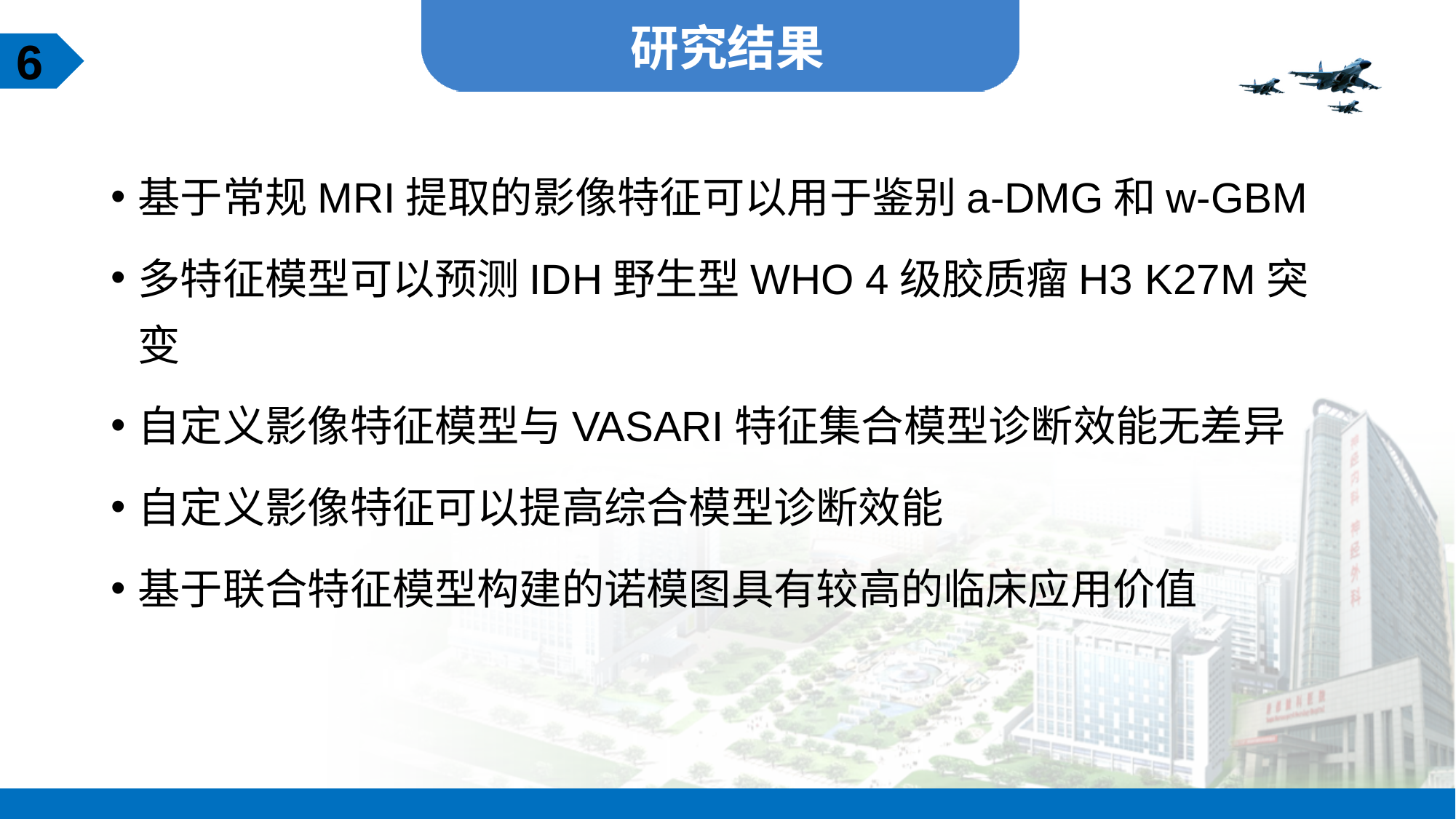

研究结果
6
基于常规MRI提取的影像特征可以用于鉴别a-DMG和w-GBM
多特征模型可以预测IDH野生型WHO 4级胶质瘤H3 K27M突变
自定义影像特征模型与VASARI特征集合模型诊断效能无差异
自定义影像特征可以提高综合模型诊断效能
基于联合特征模型构建的诺模图具有较高的临床应用价值